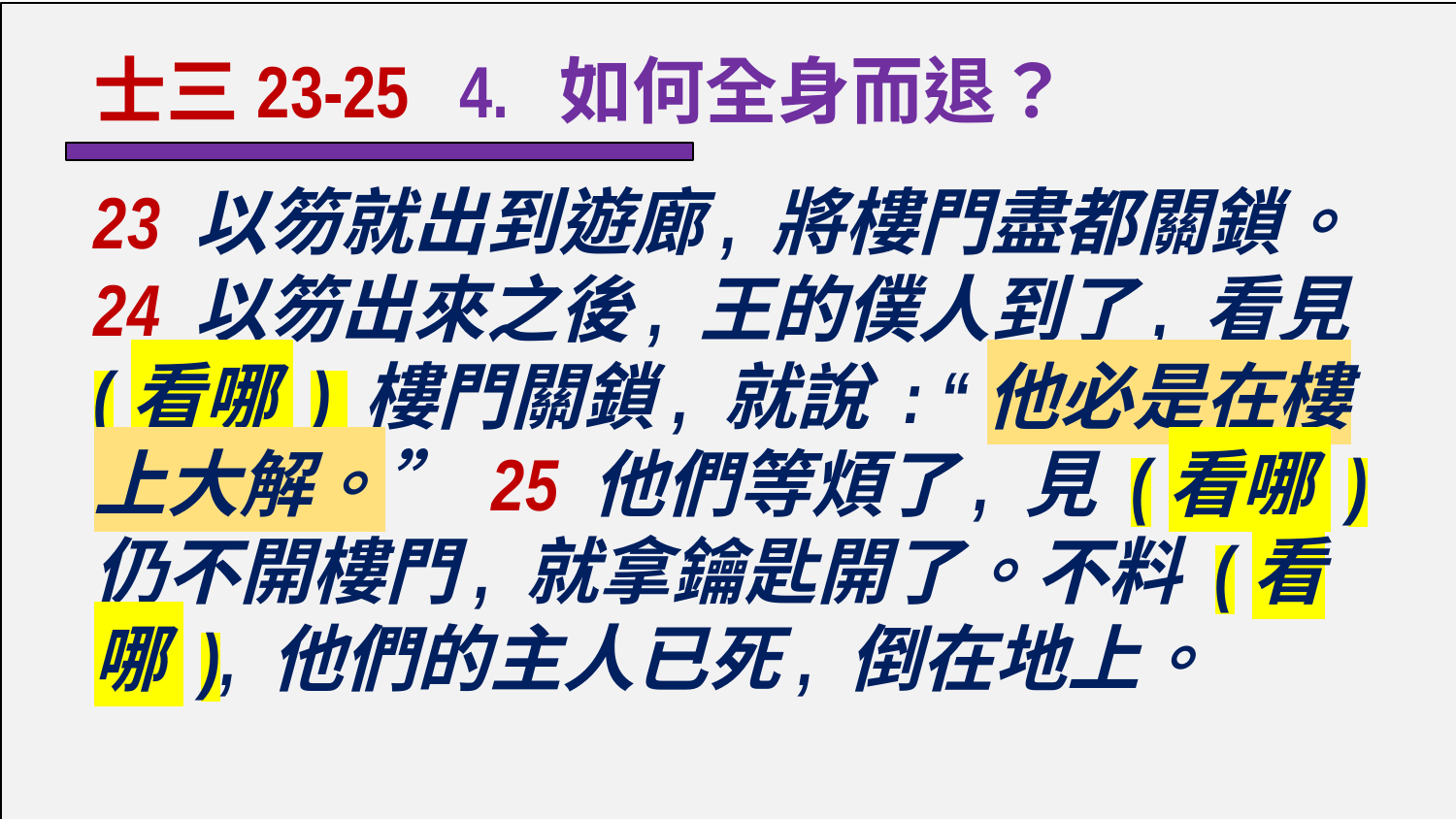

士三23-25   4.  如何全身而退？

23 以笏就出到遊廊, 將樓門盡都關鎖。 24 以笏出來之後, 王的僕人到了, 看見 (看哪 ) 樓門關鎖, 就說 : “他必是在樓上大解。” 25 他們等煩了, 見 (看哪 ) 仍不開樓門, 就拿鑰匙開了。不料 (看哪 ), 他們的主人已死, 倒在地上。